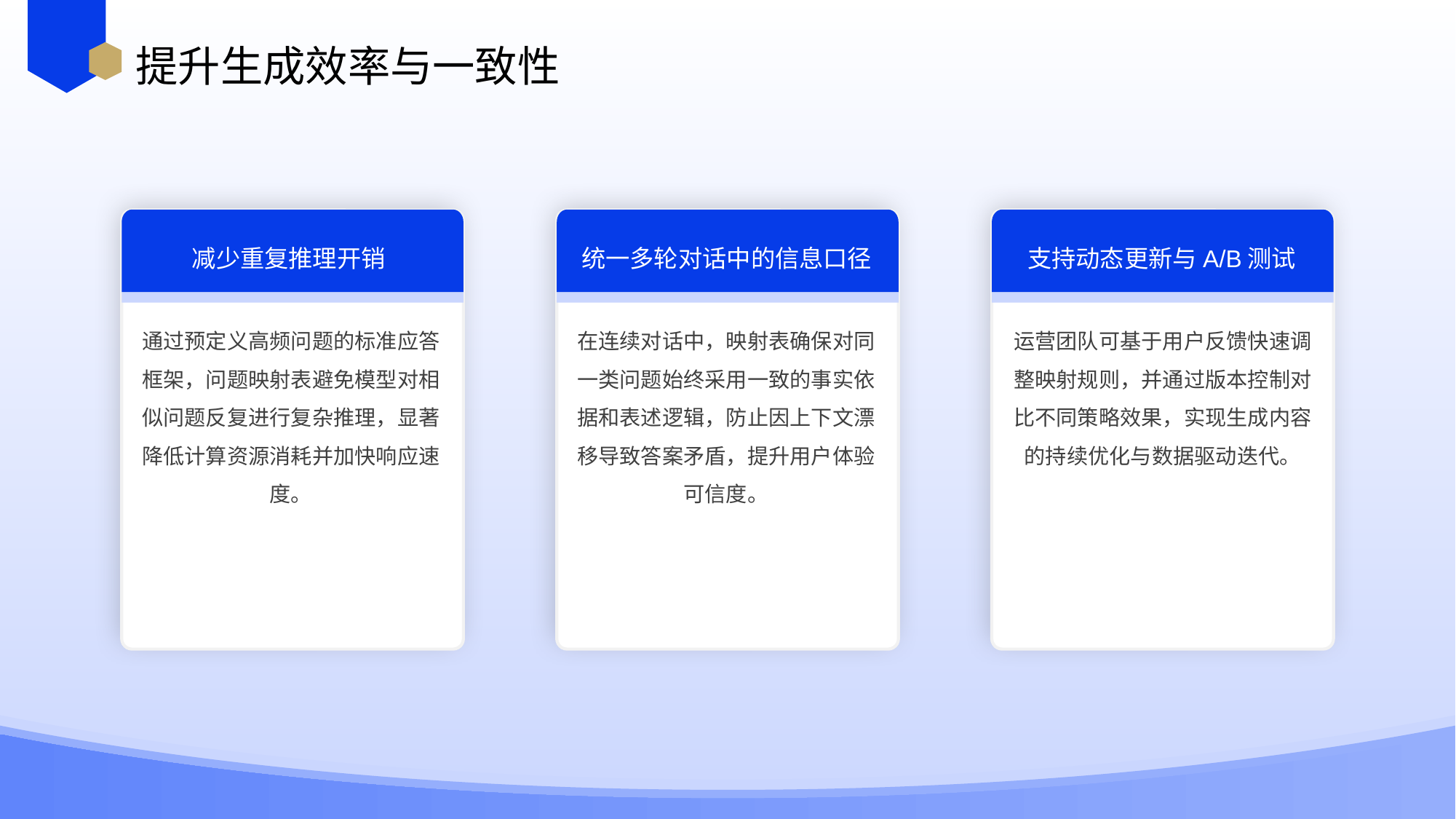

提升生成效率与一致性

减少重复推理开销
统一多轮对话中的信息口径
支持动态更新与A/B测试

通过预定义高频问题的标准应答框架，问题映射表避免模型对相似问题反复进行复杂推理，显著降低计算资源消耗并加快响应速度。
在连续对话中，映射表确保对同一类问题始终采用一致的事实依据和表述逻辑，防止因上下文漂移导致答案矛盾，提升用户体验可信度。
运营团队可基于用户反馈快速调整映射规则，并通过版本控制对比不同策略效果，实现生成内容的持续优化与数据驱动迭代。